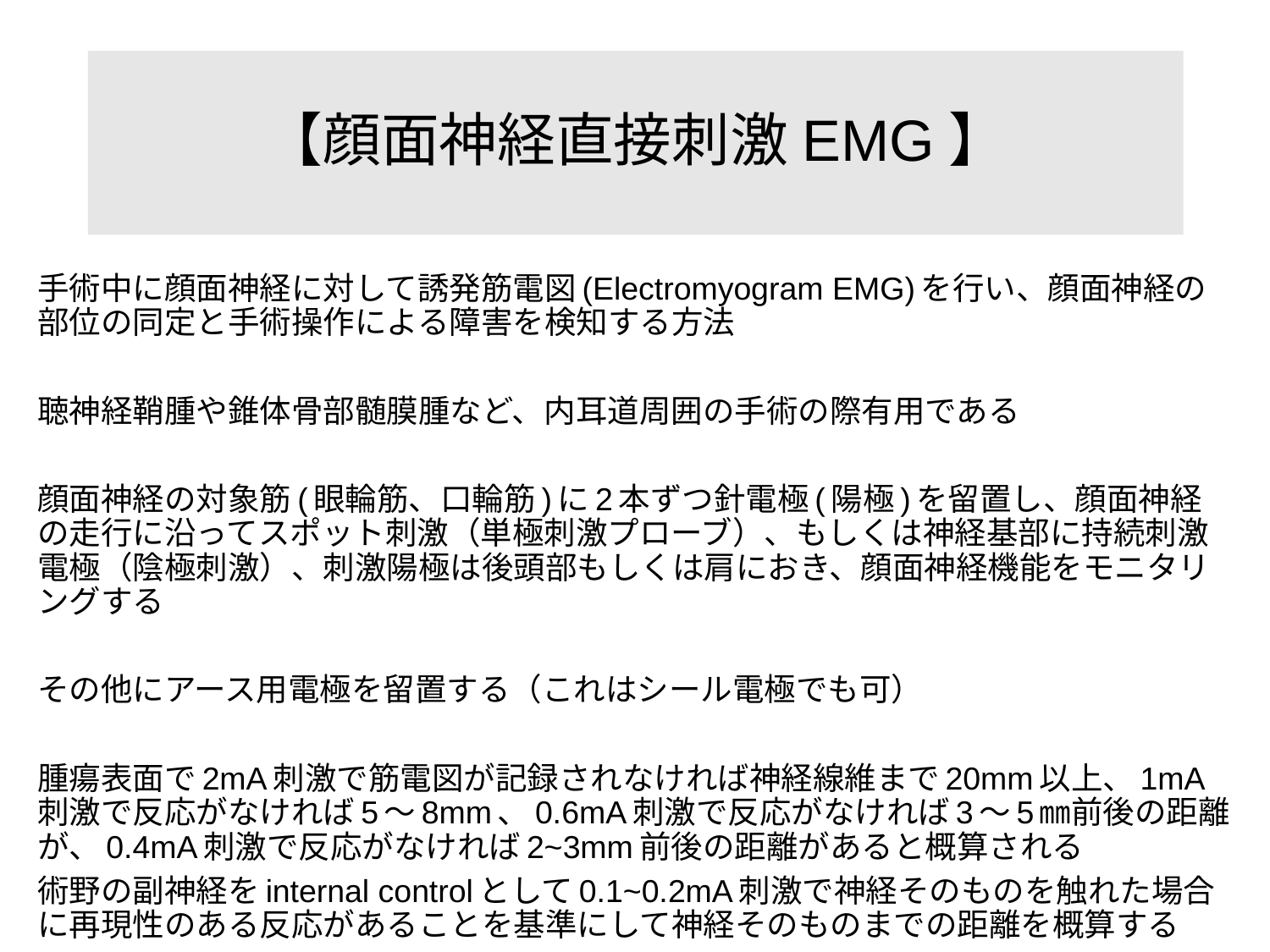

# 【顔面神経直接刺激EMG】
手術中に顔面神経に対して誘発筋電図(Electromyogram EMG)を行い、顔面神経の部位の同定と手術操作による障害を検知する方法

聴神経鞘腫や錐体骨部髄膜腫など、内耳道周囲の手術の際有用である

顔面神経の対象筋(眼輪筋、口輪筋)に2本ずつ針電極(陽極)を留置し、顔面神経の走行に沿ってスポット刺激（単極刺激プローブ）、もしくは神経基部に持続刺激電極（陰極刺激）、刺激陽極は後頭部もしくは肩におき、顔面神経機能をモニタリングする

その他にアース用電極を留置する（これはシール電極でも可）

腫瘍表面で2mA刺激で筋電図が記録されなければ神経線維まで20mm以上、1mA刺激で反応がなければ5～8mm、0.6mA刺激で反応がなければ3～5㎜前後の距離が、0.4mA刺激で反応がなければ2~3mm前後の距離があると概算される
術野の副神経をinternal controlとして0.1~0.2mA刺激で神経そのものを触れた場合に再現性のある反応があることを基準にして神経そのものまでの距離を概算する